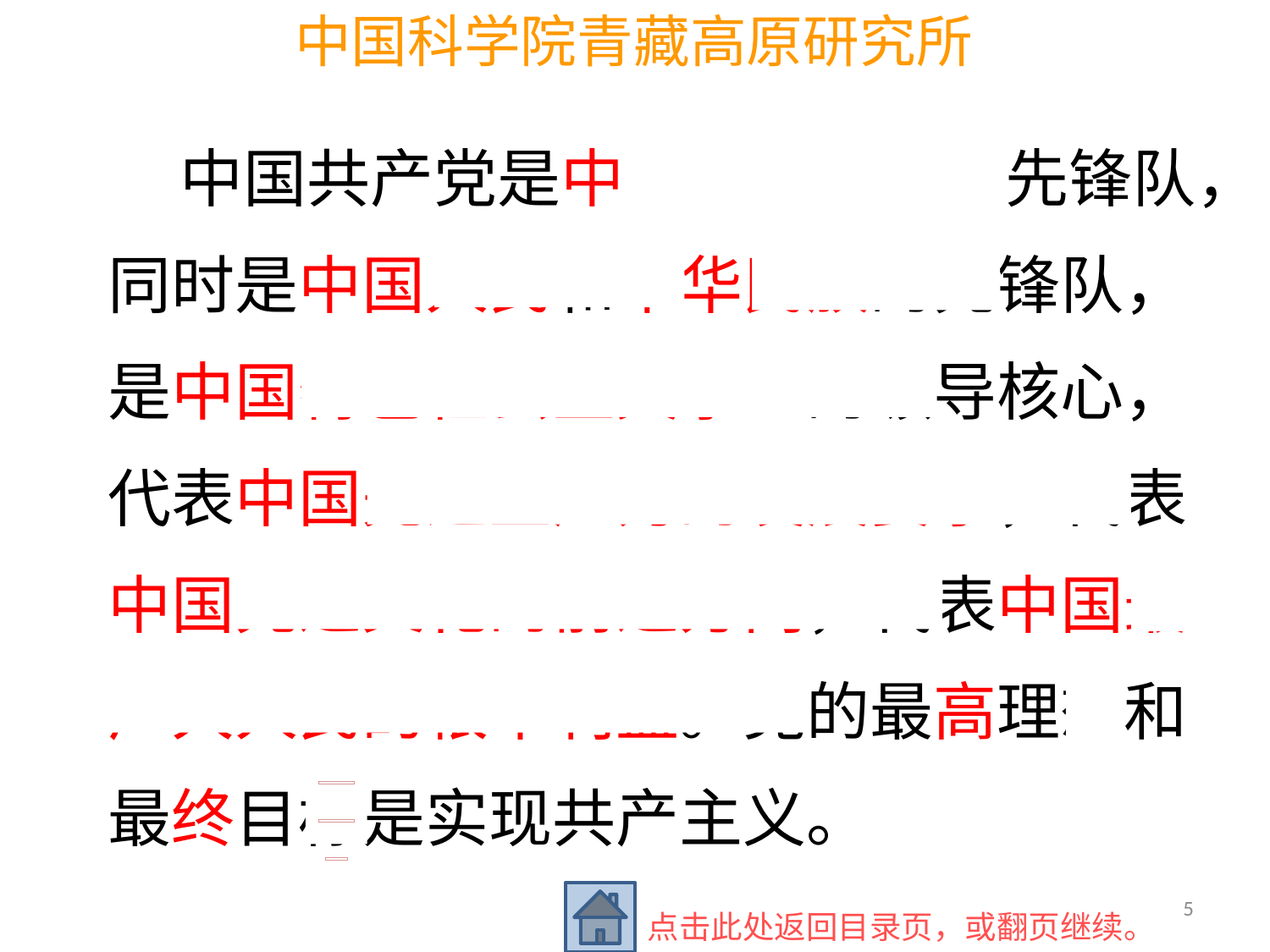

# 中国共产党是中国工人阶级的先锋队，同时是中国人民和中华民族的先锋队，是中国特色社会主义事业的领导核心，代表中国先进生产力的发展要求，代表中国先进文化的前进方向，代表中国最广大人民的根本利益。党的最高理想和最终目标是实现共产主义。

5

点击此处返回目录页，或翻页继续。